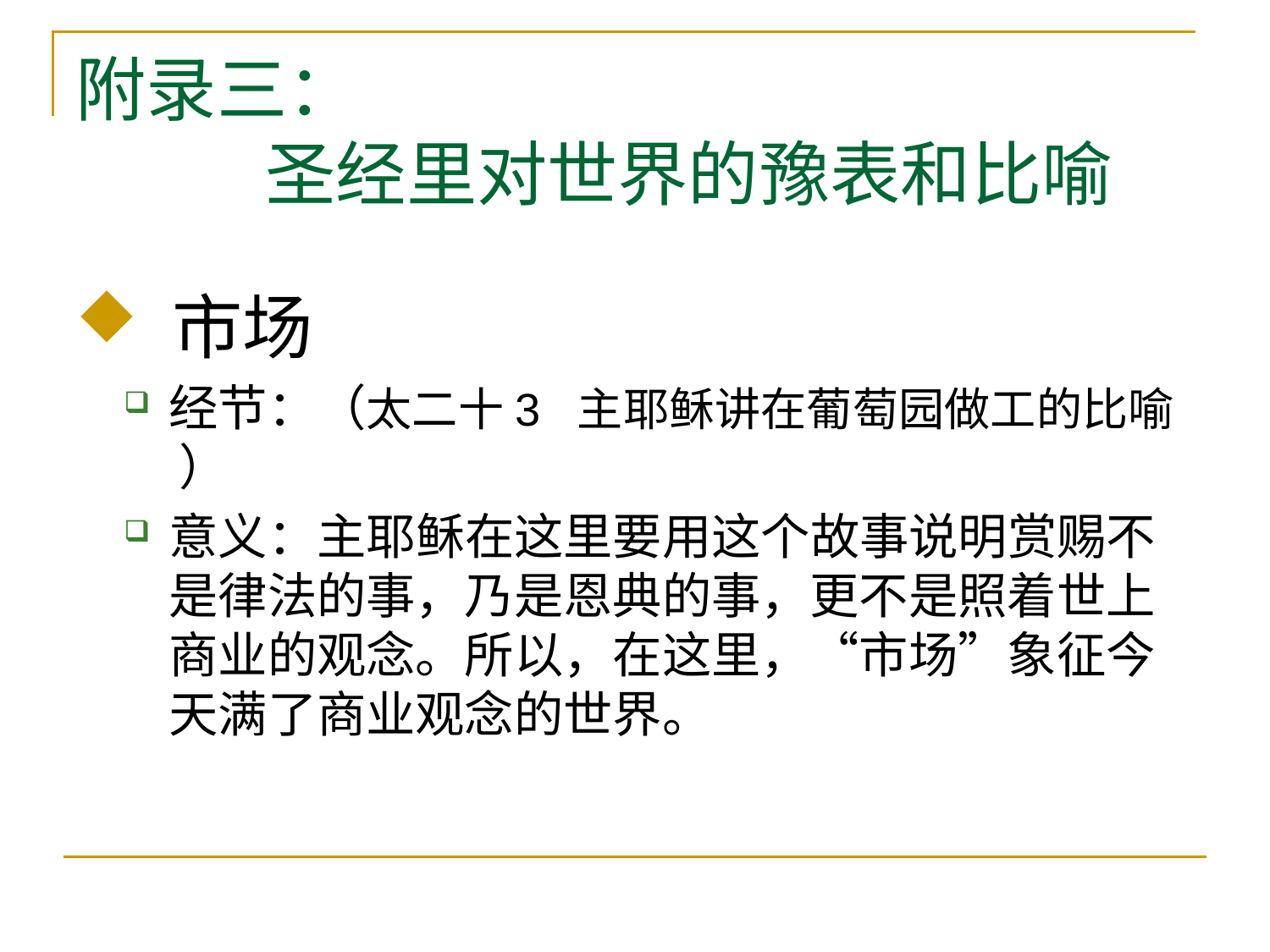

# 附录三： 圣经里对世界的豫表和比喻
 市场
经节：（太二十3  主耶稣讲在葡萄园做工的比喻 ）
意义：主耶稣在这里要用这个故事说明赏赐不是律法的事，乃是恩典的事，更不是照着世上商业的观念。所以，在这里，“市场”象征今天满了商业观念的世界。